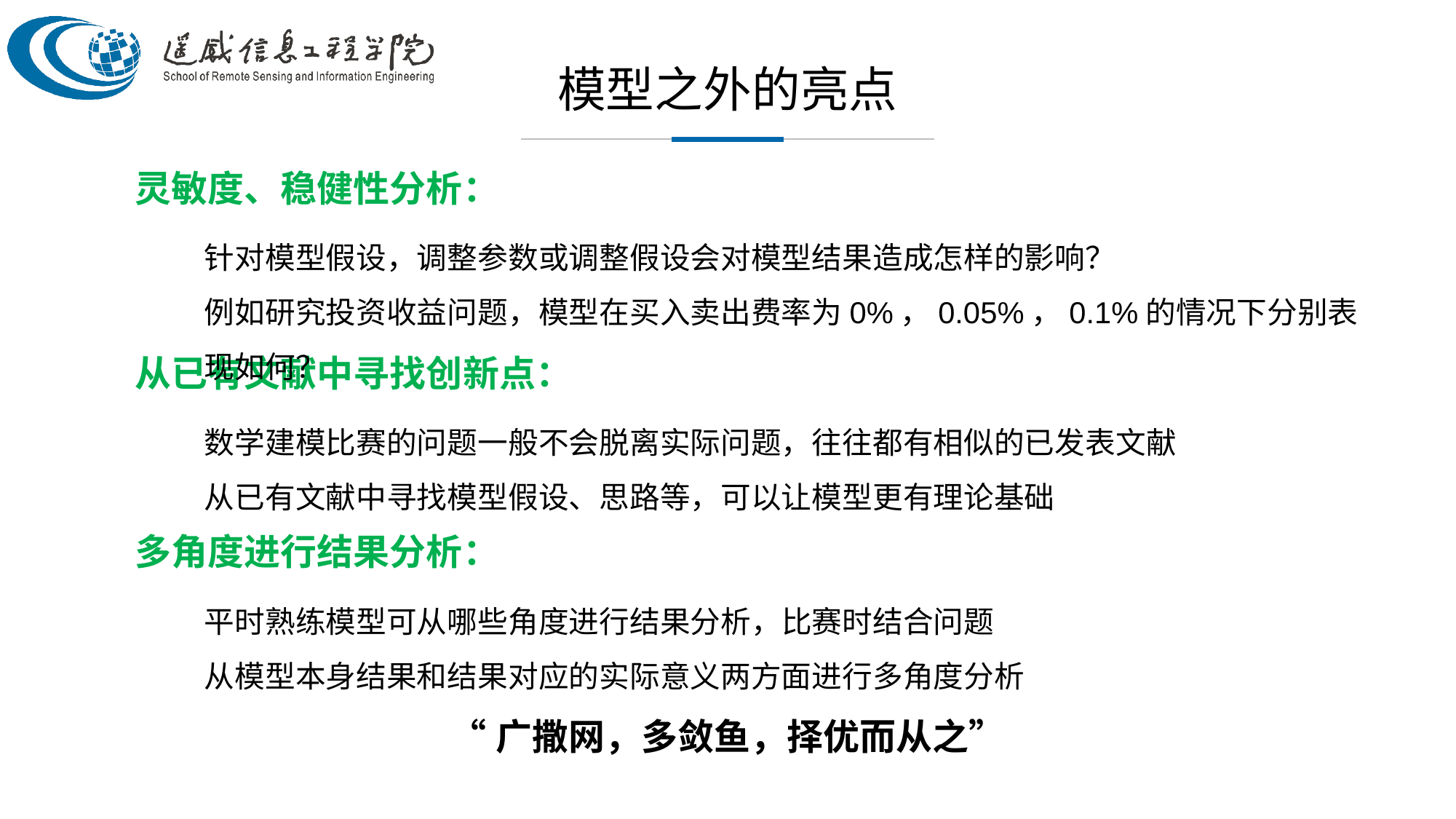

模型之外的亮点

灵敏度、稳健性分析：
针对模型假设，调整参数或调整假设会对模型结果造成怎样的影响？
例如研究投资收益问题，模型在买入卖出费率为0%，0.05%，0.1%的情况下分别表现如何？
从已有文献中寻找创新点：
数学建模比赛的问题一般不会脱离实际问题，往往都有相似的已发表文献
从已有文献中寻找模型假设、思路等，可以让模型更有理论基础
多角度进行结果分析：
平时熟练模型可从哪些角度进行结果分析，比赛时结合问题
从模型本身结果和结果对应的实际意义两方面进行多角度分析
“广撒网，多敛鱼，择优而从之”